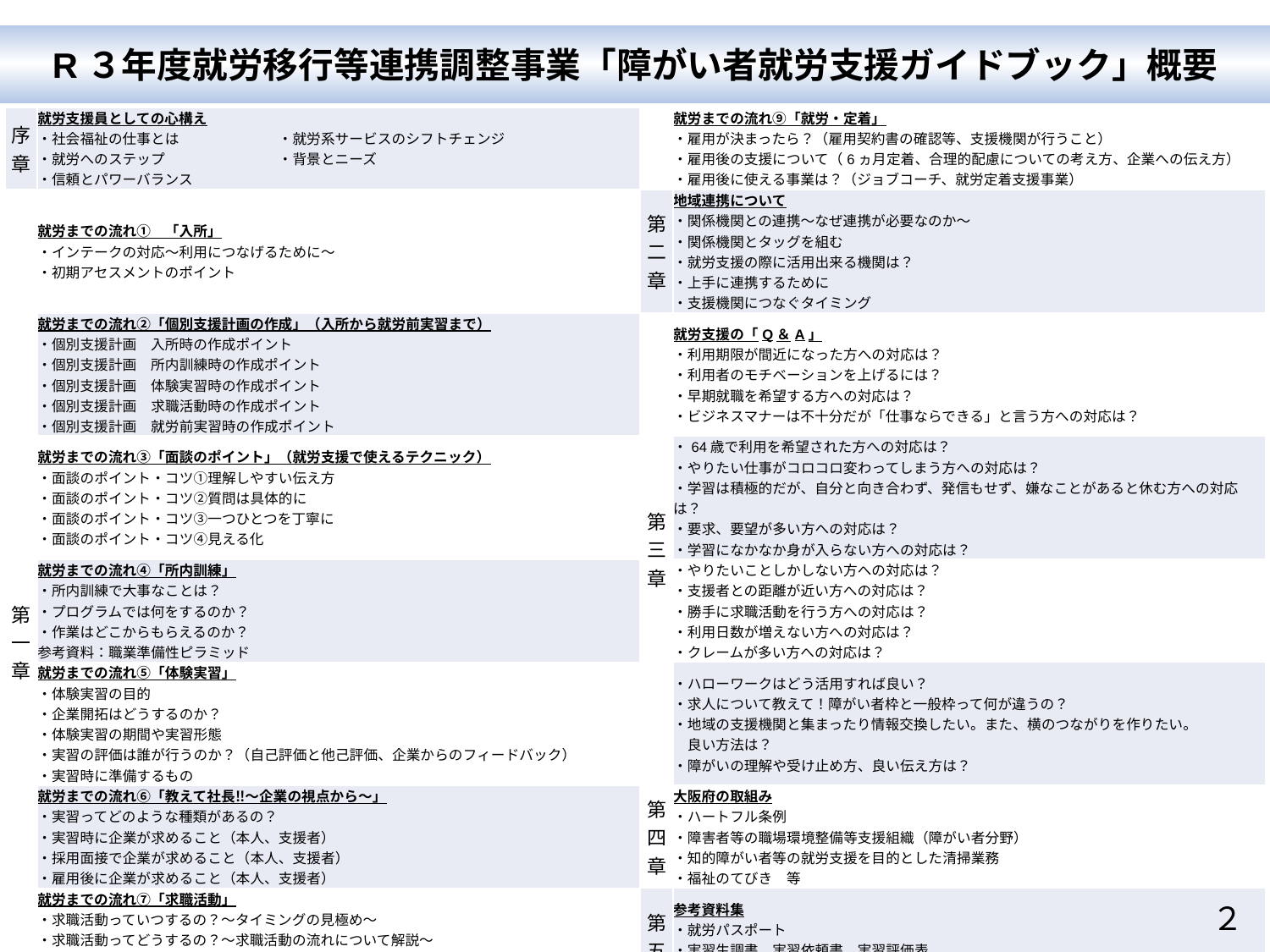

R３年度就労移行等連携調整事業「障がい者就労支援ガイドブック」概要
| 序章 | 就労支援員としての心構え ・社会福祉の仕事とは　　　　　　　・就労系サービスのシフトチェンジ ・就労へのステップ　　　　　　　　・背景とニーズ ・信頼とパワーバランス |  | 就労までの流れ⑨「就労・定着」 ・雇用が決まったら？（雇用契約書の確認等、支援機関が行うこと） ・雇用後の支援について（6ヵ月定着、合理的配慮についての考え方、企業への伝え方） ・雇用後に使える事業は？（ジョブコーチ、就労定着支援事業） |
| --- | --- | --- | --- |
| 第一章 | 就労までの流れ①　「入所」 ・インテークの対応～利用につなげるために～ ・初期アセスメントのポイント | 第二章 | 地域連携について ・関係機関との連携～なぜ連携が必要なのか～ ・関係機関とタッグを組む ・就労支援の際に活用出来る機関は？ ・上手に連携するために ・支援機関につなぐタイミング |
|  | 就労までの流れ②「個別支援計画の作成」（入所から就労前実習まで） ・個別支援計画　入所時の作成ポイント ・個別支援計画　所内訓練時の作成ポイント ・個別支援計画　体験実習時の作成ポイント ・個別支援計画　求職活動時の作成ポイント ・個別支援計画　就労前実習時の作成ポイント | 第三章 | 就労支援の「Q＆A」 ・利用期限が間近になった方への対応は？ ・利用者のモチベーションを上げるには？ ・早期就職を希望する方への対応は？ ・ビジネスマナーは不十分だが「仕事ならできる」と言う方への対応は？ |
|  | 就労までの流れ③「面談のポイント」（就労支援で使えるテクニック） ・面談のポイント・コツ①理解しやすい伝え方 ・面談のポイント・コツ②質問は具体的に ・面談のポイント・コツ③一つひとつを丁寧に ・面談のポイント・コツ④見える化 |  | ・64歳で利用を希望された方への対応は？ ・やりたい仕事がコロコロ変わってしまう方への対応は？ ・学習は積極的だが、自分と向き合わず、発信もせず、嫌なことがあると休む方への対応は？ ・要求、要望が多い方への対応は？ ・学習になかなか身が入らない方への対応は？ |
|  | 就労までの流れ④「所内訓練」 ・所内訓練で大事なことは？ ・プログラムでは何をするのか？ ・作業はどこからもらえるのか？ 参考資料：職業準備性ピラミッド |  | ・やりたいことしかしない方への対応は？ ・支援者との距離が近い方への対応は？ ・勝手に求職活動を行う方への対応は？ ・利用日数が増えない方への対応は？ ・クレームが多い方への対応は？ |
|  | 就労までの流れ⑤「体験実習」 ・体験実習の目的 ・企業開拓はどうするのか？ ・体験実習の期間や実習形態 ・実習の評価は誰が行うのか？（自己評価と他己評価、企業からのフィードバック） ・実習時に準備するもの |  | ・ハローワークはどう活用すれば良い？ ・求人について教えて！障がい者枠と一般枠って何が違うの？ ・地域の支援機関と集まったり情報交換したい。また、横のつながりを作りたい。 　良い方法は？ ・障がいの理解や受け止め方、良い伝え方は？ |
|  | 就労までの流れ⑥「教えて社長‼～企業の視点から～」 ・実習ってどのような種類があるの？ ・実習時に企業が求めること（本人、支援者） ・採用面接で企業が求めること（本人、支援者） ・雇用後に企業が求めること（本人、支援者） | 第四章 | 大阪府の取組み ・ハートフル条例 ・障害者等の職場環境整備等支援組織（障がい者分野） ・知的障がい者等の就労支援を目的とした清掃業務 ・福祉のてびき　等 |
|  | 就労までの流れ⑦「求職活動」 ・求職活動っていつするの？～タイミングの見極め～ ・求職活動ってどうするの？～求職活動の流れについて解説～ ・就職先はどう決める？ ・支援者がするべきことは？（HW同行、面接で必要な準備、面接練習等） 参考資料：本人の強み、弱みを伝える際に使えるツールについて紹介 | 第五章 | 参考資料集 ・就労パスポート ・実習生調書、実習依頼書、実習評価表 ・企業のアセスメントシート ・就労サポートカード　等 |
|  | 就労までの流れ⑧「就労前実習」 ・マッチングとは？ ・支援者が行うこと ・不採用だった時はどうするか？ |  |  |
２